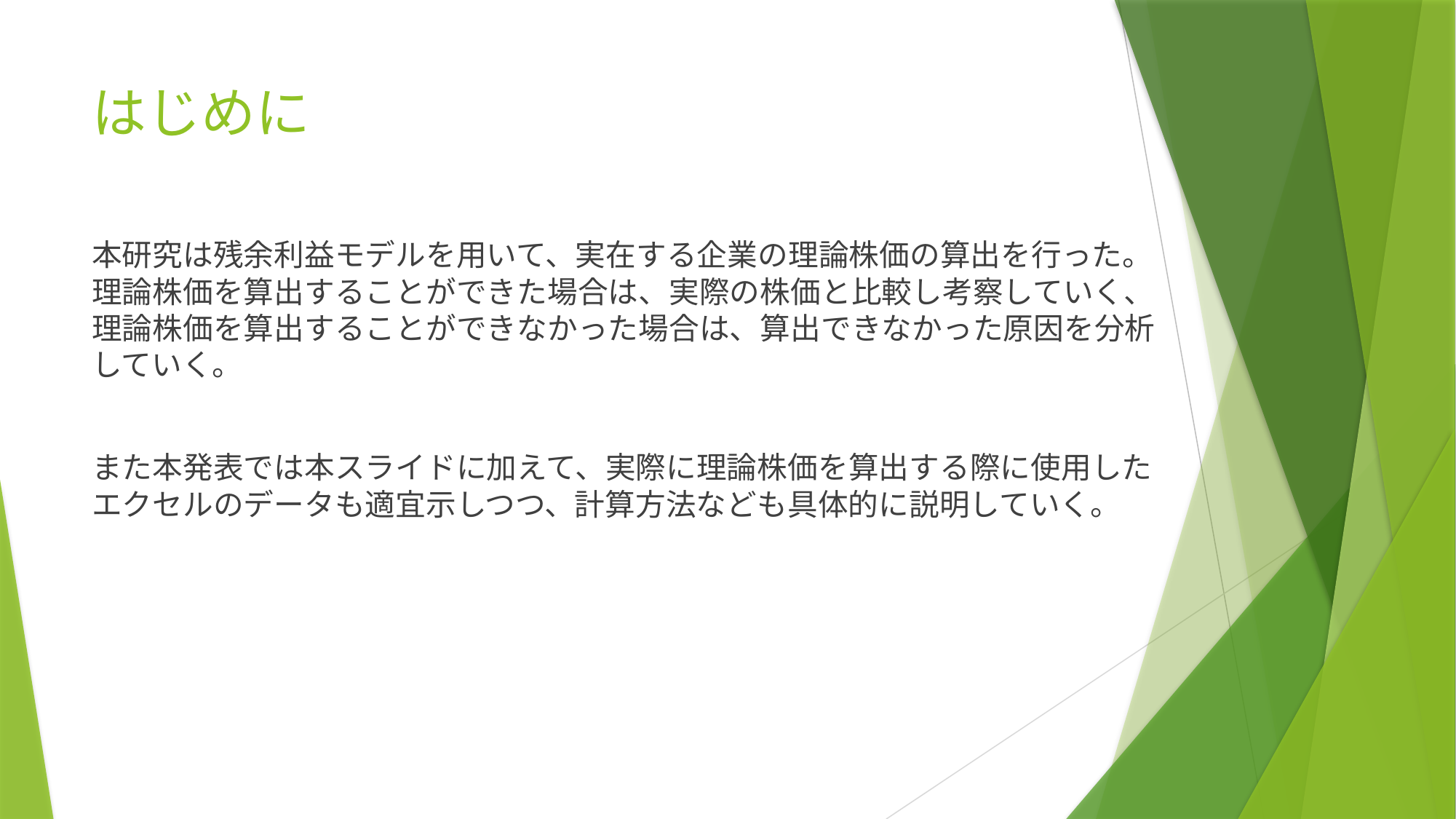

# はじめに
本研究は残余利益モデルを用いて、実在する企業の理論株価の算出を行った。理論株価を算出することができた場合は、実際の株価と比較し考察していく、理論株価を算出することができなかった場合は、算出できなかった原因を分析していく。

また本発表では本スライドに加えて、実際に理論株価を算出する際に使用したエクセルのデータも適宜示しつつ、計算方法なども具体的に説明していく。